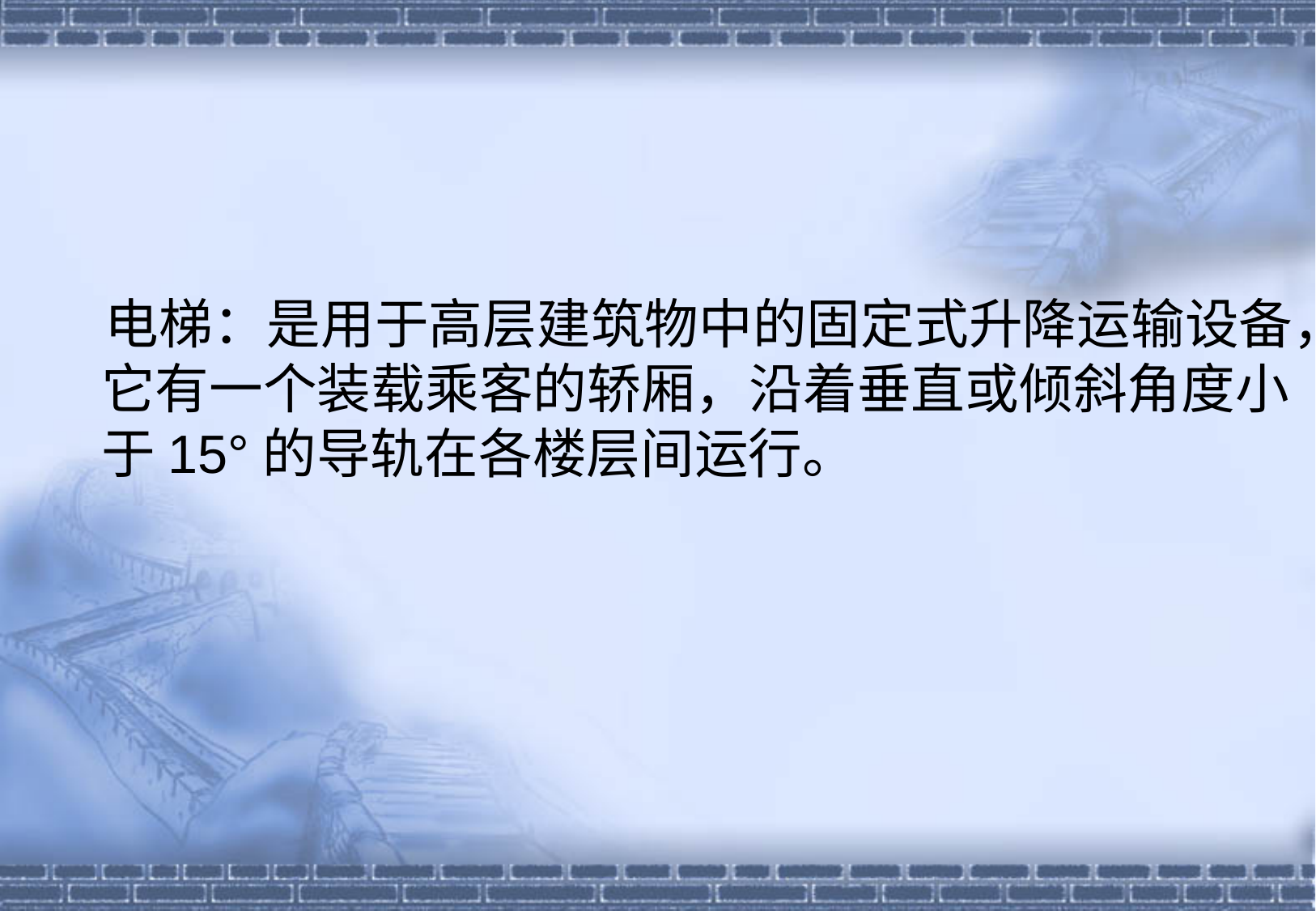

电梯：是用于高层建筑物中的固定式升降运输设备，它有一个装载乘客的轿厢，沿着垂直或倾斜角度小于15°的导轨在各楼层间运行。